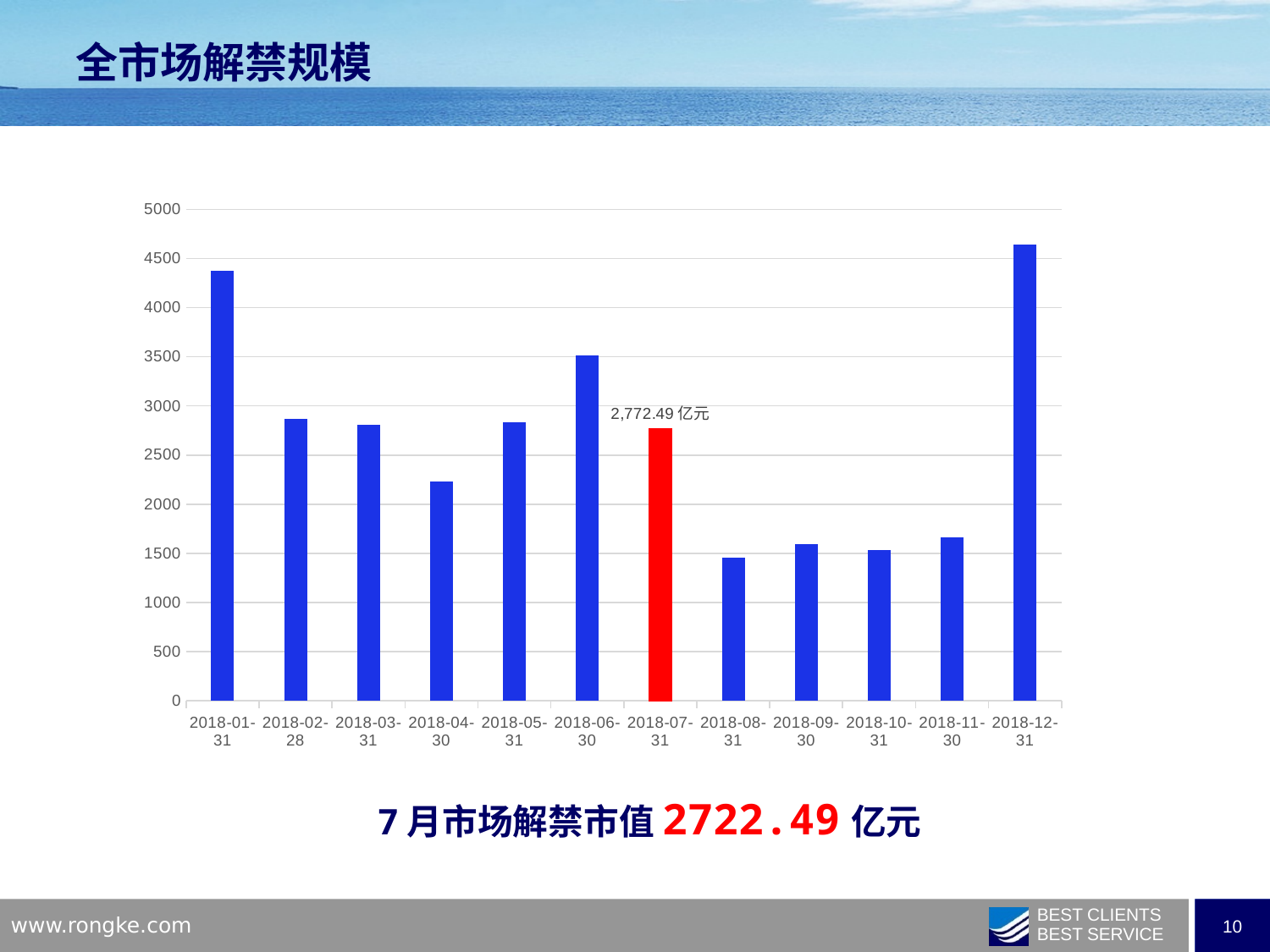

全市场解禁规模

### Chart

| Category |  |
|---|---|
| 43131 | 4370.4661792875 |
| 43159 | 2868.4940258965003 |
| 43190 | 2810.9941284592983 |
| 43220 | 2226.9183450123014 |
| 43251 | 2837.6621070744013 |
| 43281 | 3515.6967151702993 |
| 43312 | 2772.4882025864003 |
| 43343 | 1458.4877317398998 |
| 43373 | 1592.7317059752002 |
| 43404 | 1535.1003434755 |
| 43434 | 1661.0248148539995 |
| 43465 | 4644.8004317166005 |
7月市场解禁市值2722.49亿元